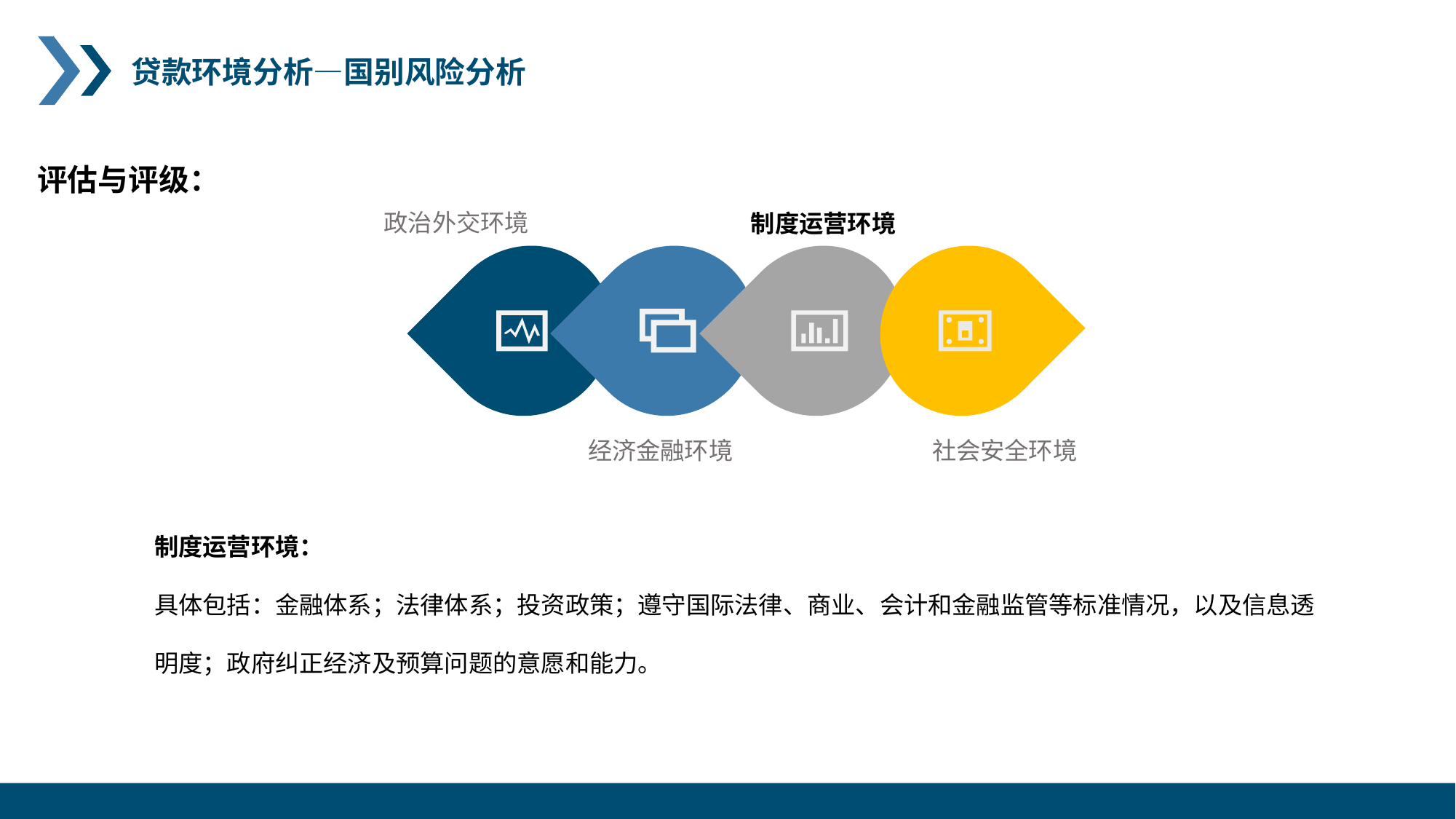

贷款环境分析—国别风险分析
评估与评级：
政治外交环境
制度运营环境

经济金融环境
社会安全环境
制度运营环境：
具体包括：金融体系；法律体系；投资政策；遵守国际法律、商业、会计和金融监管等标准情况，以及信息透明度；政府纠正经济及预算问题的意愿和能力。